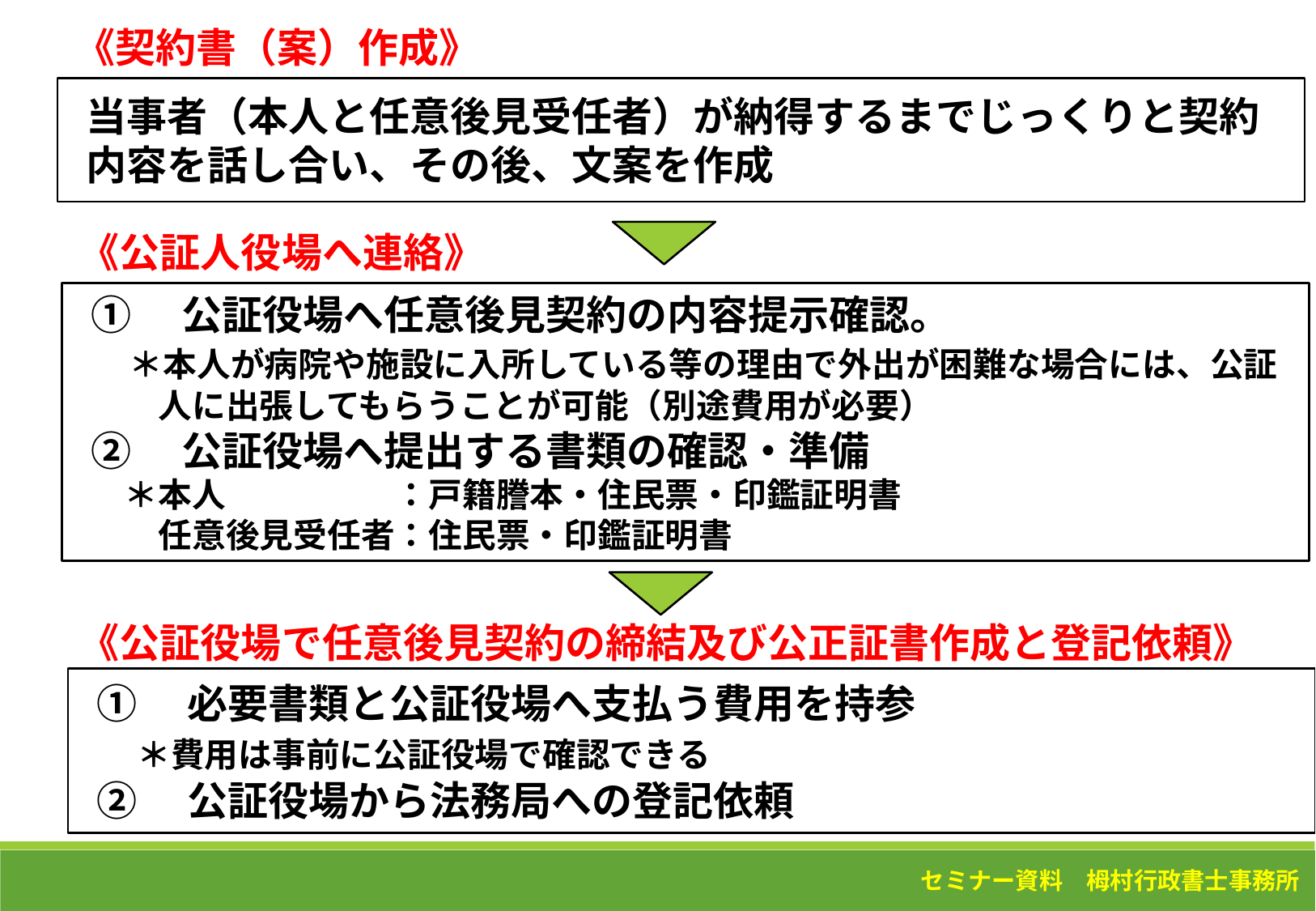

《契約書（案）作成》
当事者（本人と任意後見受任者）が納得するまでじっくりと契約内容を話し合い、その後、文案を作成
《公証人役場へ連絡》

①　公証役場へ任意後見契約の内容提示確認。
　＊本人が病院や施設に入所している等の理由で外出が困難な場合には、公証
　　人に出張してもらうことが可能（別途費用が必要）
②　公証役場へ提出する書類の確認・準備
　＊本人　　　　　：戸籍謄本・住民票・印鑑証明書
　　任意後見受任者：住民票・印鑑証明書

《公証役場で任意後見契約の締結及び公正証書作成と登記依頼》
①　必要書類と公証役場へ支払う費用を持参
　＊費用は事前に公証役場で確認できる
②　公証役場から法務局への登記依頼
セミナー資料　栂村行政書士事務所